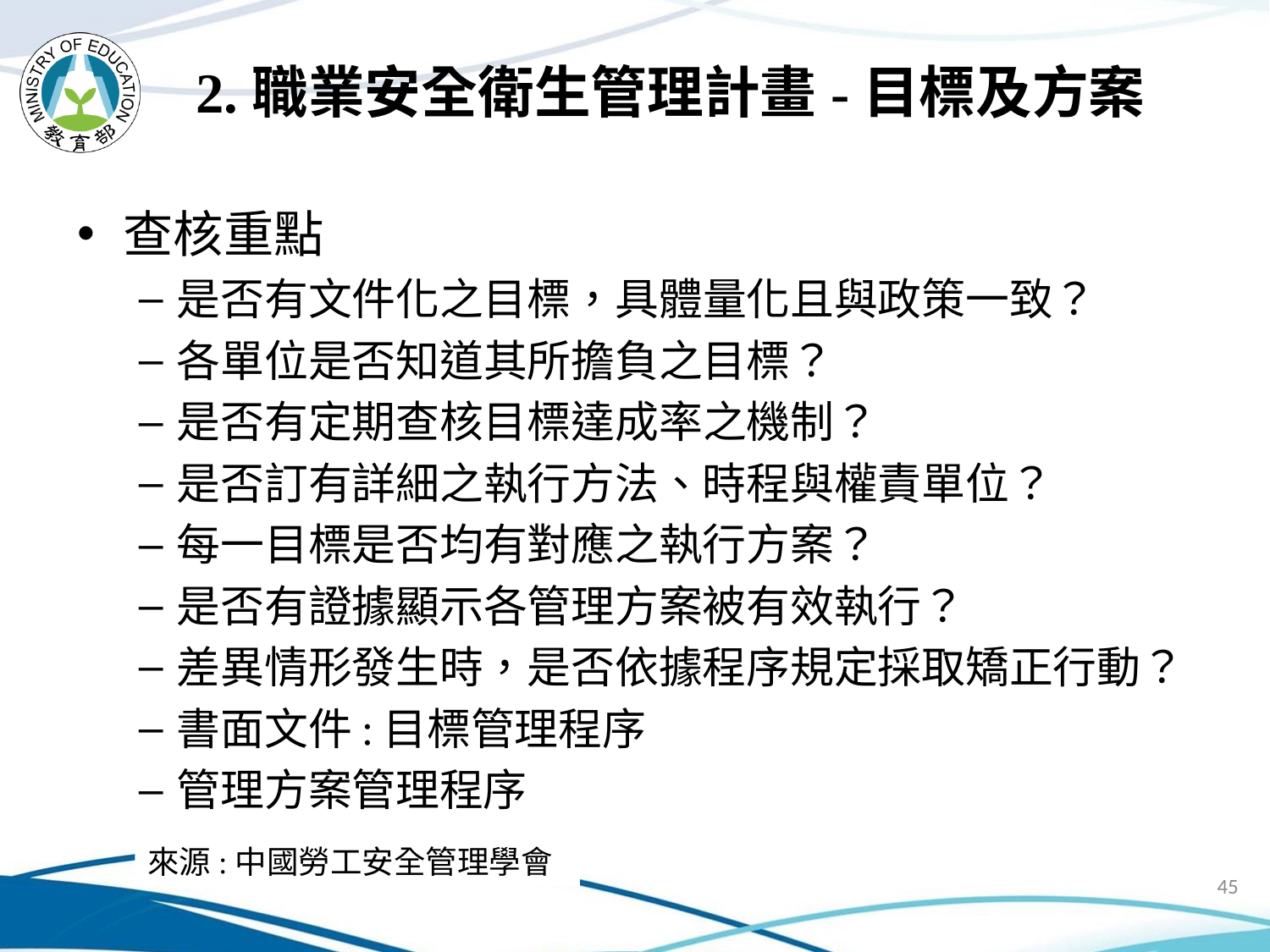

# 2.職業安全衛生管理計畫-目標及方案
查核重點
是否有文件化之目標，具體量化且與政策一致？
各單位是否知道其所擔負之目標？
是否有定期查核目標達成率之機制？
是否訂有詳細之執行方法、時程與權責單位？
每一目標是否均有對應之執行方案？
是否有證據顯示各管理方案被有效執行？
差異情形發生時，是否依據程序規定採取矯正行動？
書面文件:目標管理程序
管理方案管理程序
來源:中國勞工安全管理學會
45